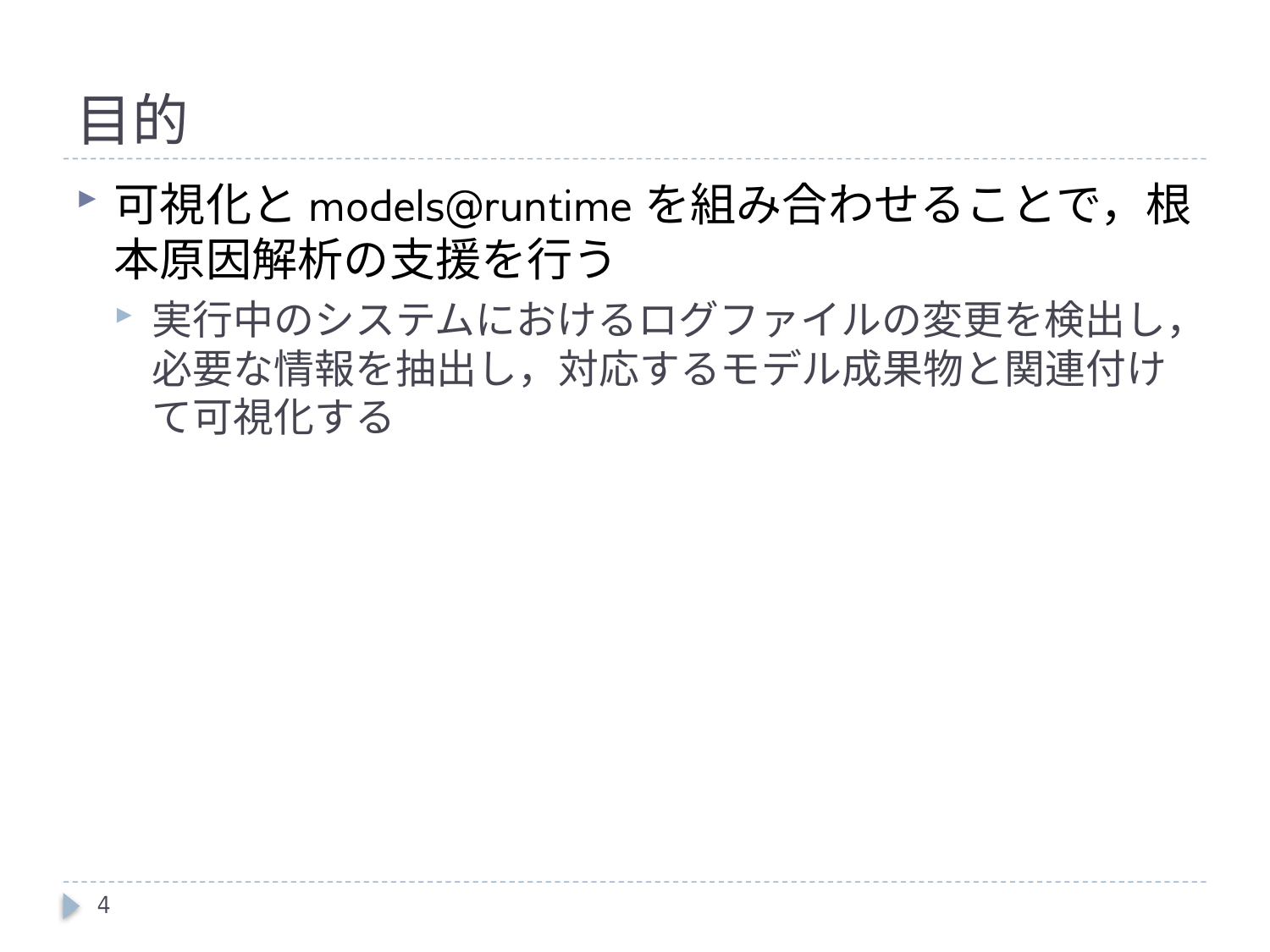

# 目的
可視化とmodels@runtimeを組み合わせることで，根本原因解析の支援を行う
実行中のシステムにおけるログファイルの変更を検出し，必要な情報を抽出し，対応するモデル成果物と関連付けて可視化する
4